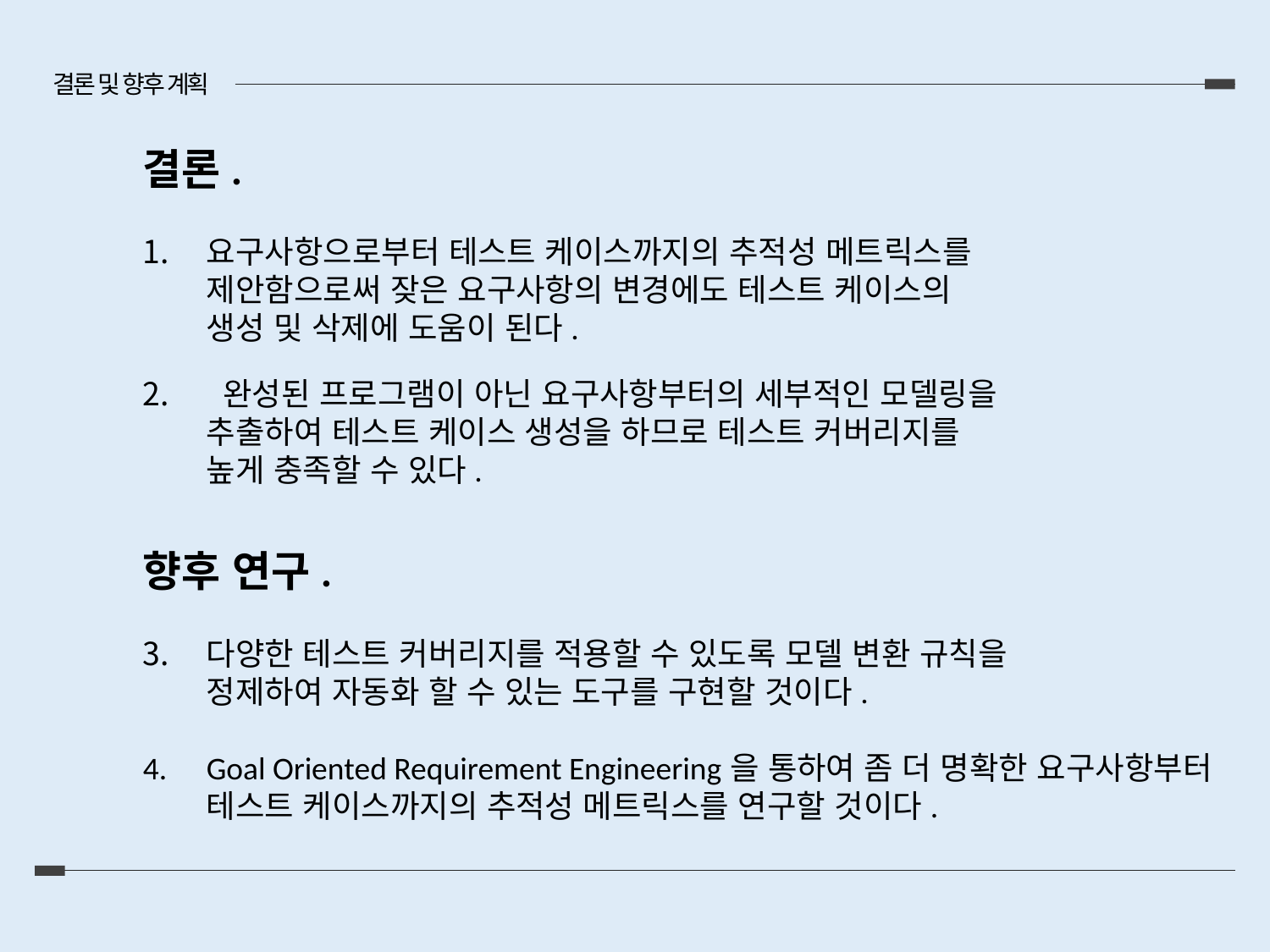

결론 및 향후 계획

결론.

요구사항으로부터 테스트 케이스까지의 추적성 메트릭스를
제안함으로써 잦은 요구사항의 변경에도 테스트 케이스의
생성 및 삭제에 도움이 된다.

 완성된 프로그램이 아닌 요구사항부터의 세부적인 모델링을
추출하여 테스트 케이스 생성을 하므로 테스트 커버리지를
높게 충족할 수 있다.

향후 연구.

다양한 테스트 커버리지를 적용할 수 있도록 모델 변환 규칙을
정제하여 자동화 할 수 있는 도구를 구현할 것이다.

Goal Oriented Requirement Engineering을 통하여 좀 더 명확한 요구사항부터
테스트 케이스까지의 추적성 메트릭스를 연구할 것이다.